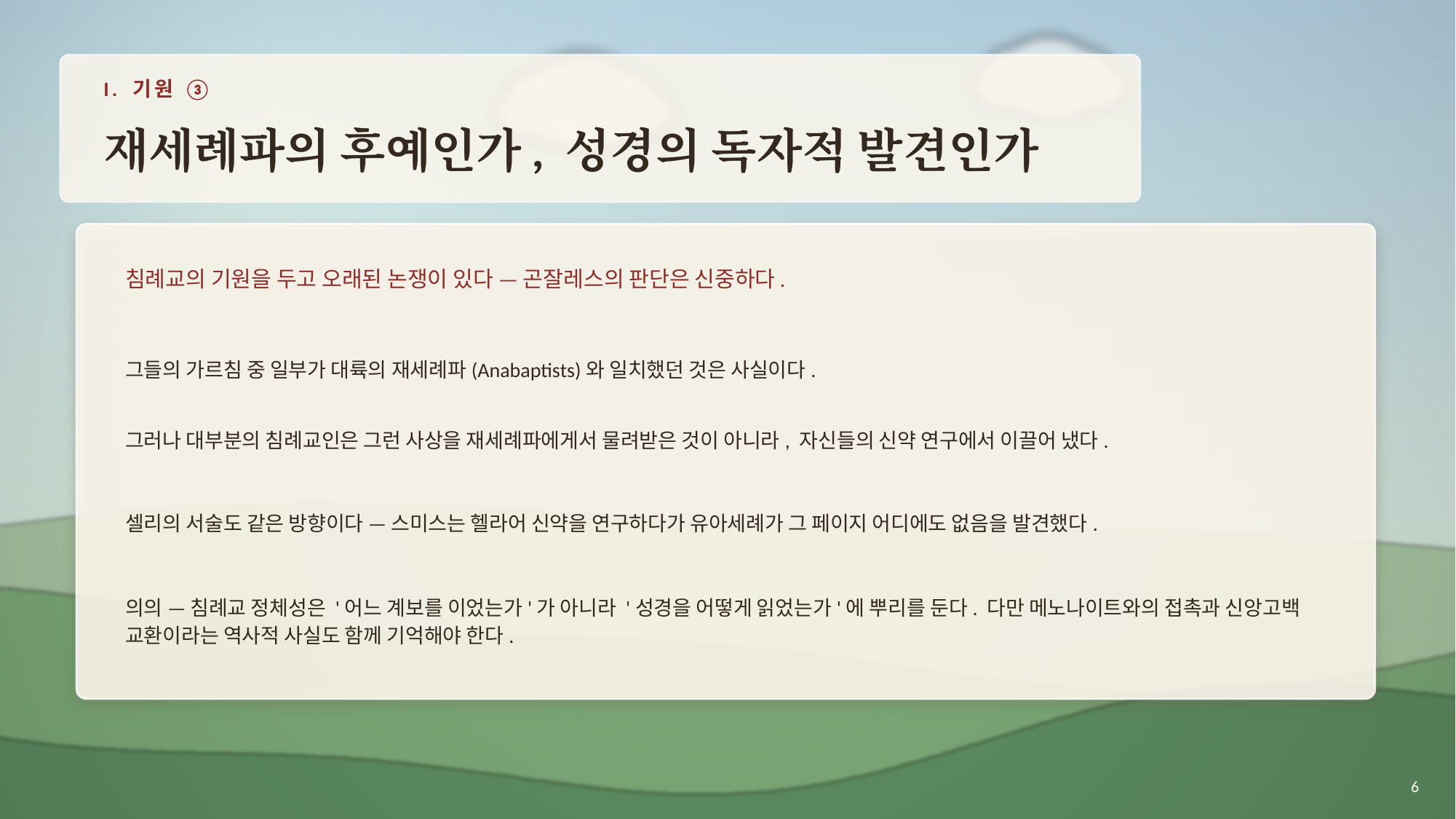

I. 기원 ③
재세례파의 후예인가, 성경의 독자적 발견인가

침례교의 기원을 두고 오래된 논쟁이 있다 — 곤잘레스의 판단은 신중하다.
그들의 가르침 중 일부가 대륙의 재세례파(Anabaptists)와 일치했던 것은 사실이다.

그러나 대부분의 침례교인은 그런 사상을 재세례파에게서 물려받은 것이 아니라, 자신들의 신약 연구에서 이끌어 냈다.

셀리의 서술도 같은 방향이다 — 스미스는 헬라어 신약을 연구하다가 유아세례가 그 페이지 어디에도 없음을 발견했다.

의의 — 침례교 정체성은 '어느 계보를 이었는가'가 아니라 '성경을 어떻게 읽었는가'에 뿌리를 둔다. 다만 메노나이트와의 접촉과 신앙고백 교환이라는 역사적 사실도 함께 기억해야 한다.
6